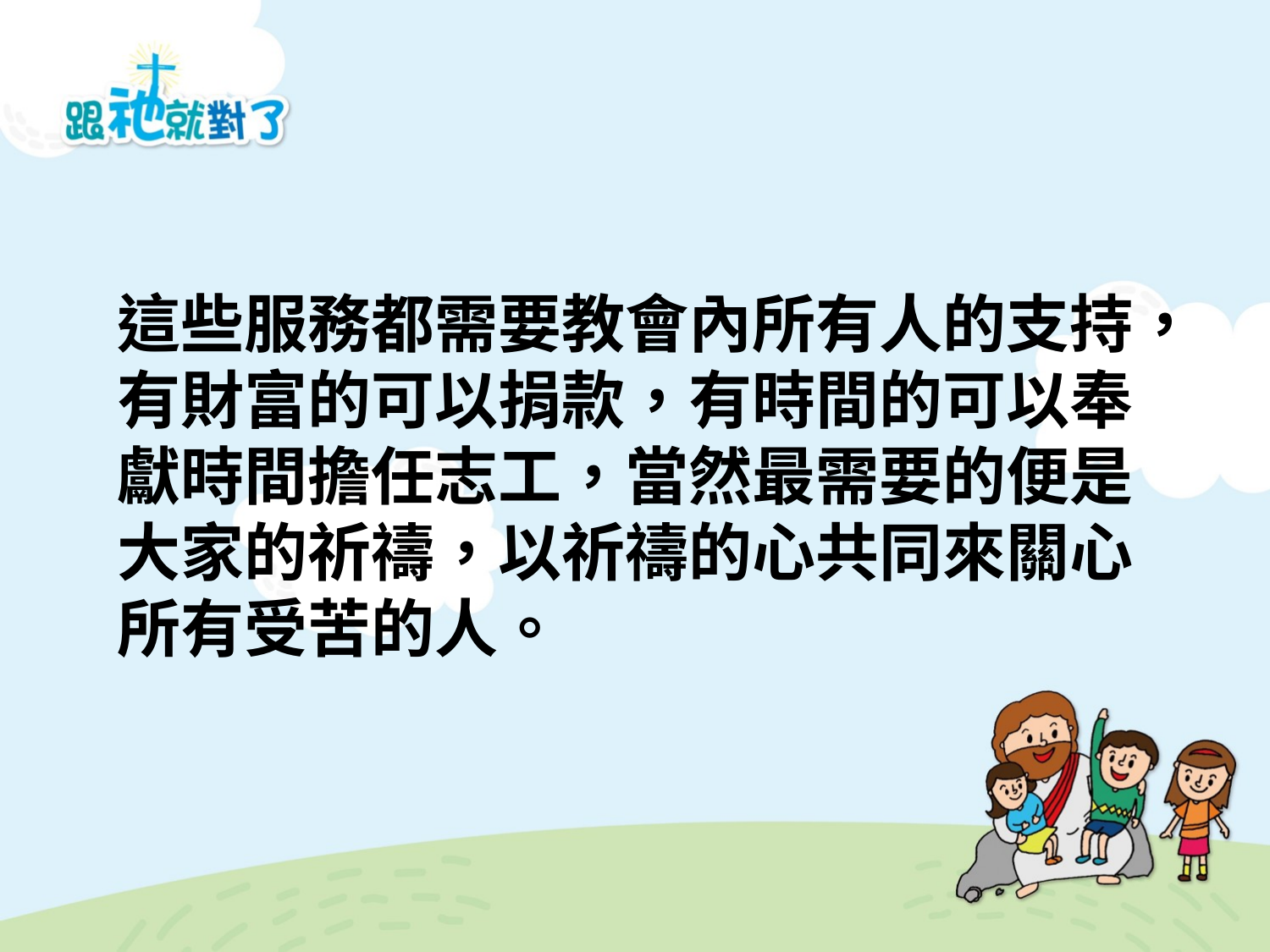

這些服務都需要教會內所有人的支持，有財富的可以捐款，有時間的可以奉獻時間擔任志工，當然最需要的便是大家的祈禱，以祈禱的心共同來關心所有受苦的人。